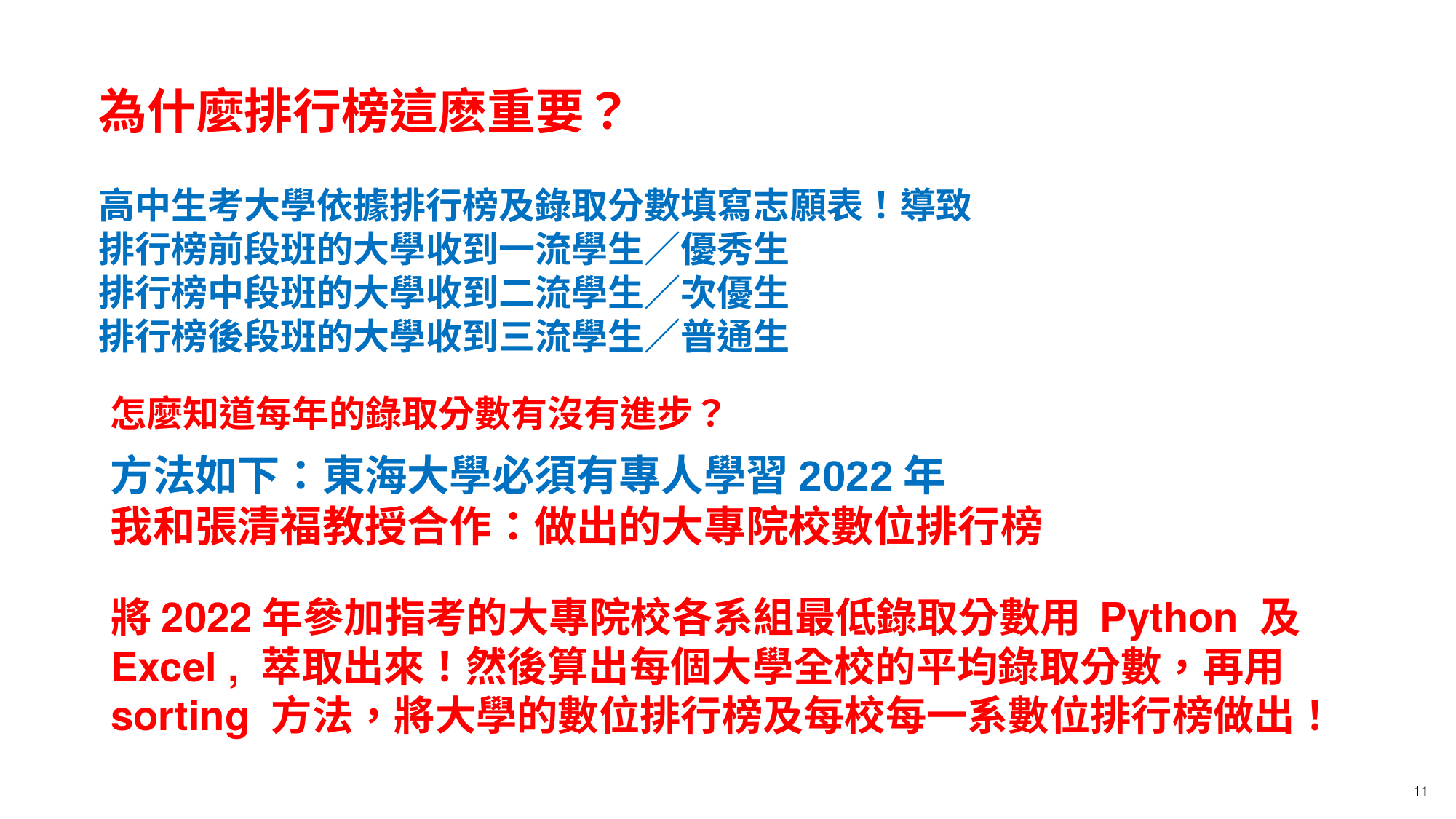

為什麼排行榜這麽重要？

高中生考大學依據排行榜及錄取分數填寫志願表！導致
排行榜前段班的大學收到一流學生／優秀生
排行榜中段班的大學收到二流學生／次優生
排行榜後段班的大學收到三流學生／普通生
怎麼知道每年的錄取分數有沒有進步？

方法如下：東海大學必須有專人學習2022年
我和張清福教授合作：做出的大專院校數位排行榜
將2022年參加指考的大專院校各系組最低錄取分數用 Python 及 Excel , 萃取出來！然後算出每個大學全校的平均錄取分數，再用 sorting 方法，將大學的數位排行榜及每校每一系數位排行榜做出！
11